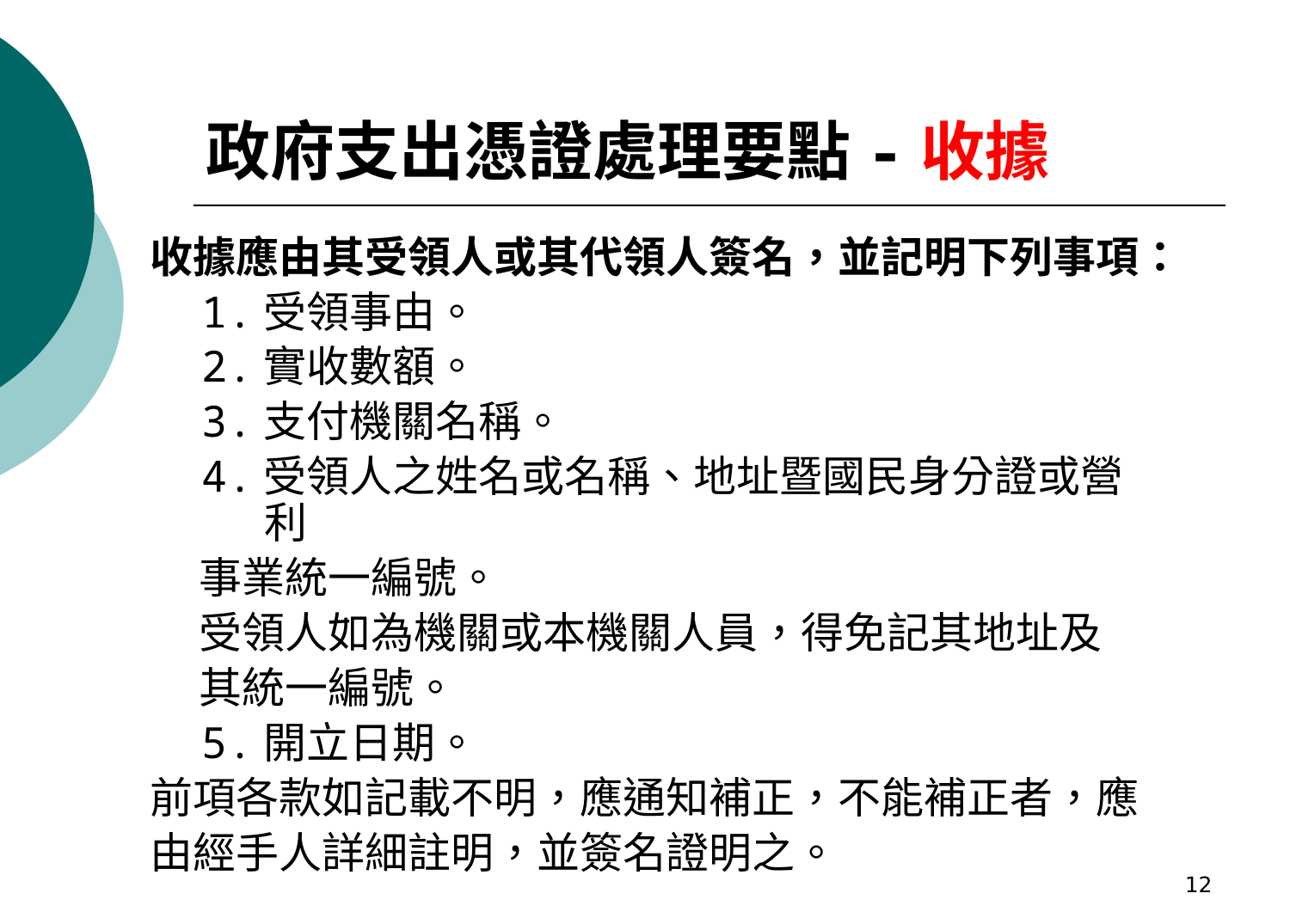

# 政府支出憑證處理要點-收據
收據應由其受領人或其代領人簽名，並記明下列事項：
  1.受領事由。
  2.實收數額。
  3.支付機關名稱。
  4.受領人之姓名或名稱、地址暨國民身分證或營利
    事業統一編號。
    受領人如為機關或本機關人員，得免記其地址及
    其統一編號。
  5.開立日期。
前項各款如記載不明，應通知補正，不能補正者，應
由經手人詳細註明，並簽名證明之。
12